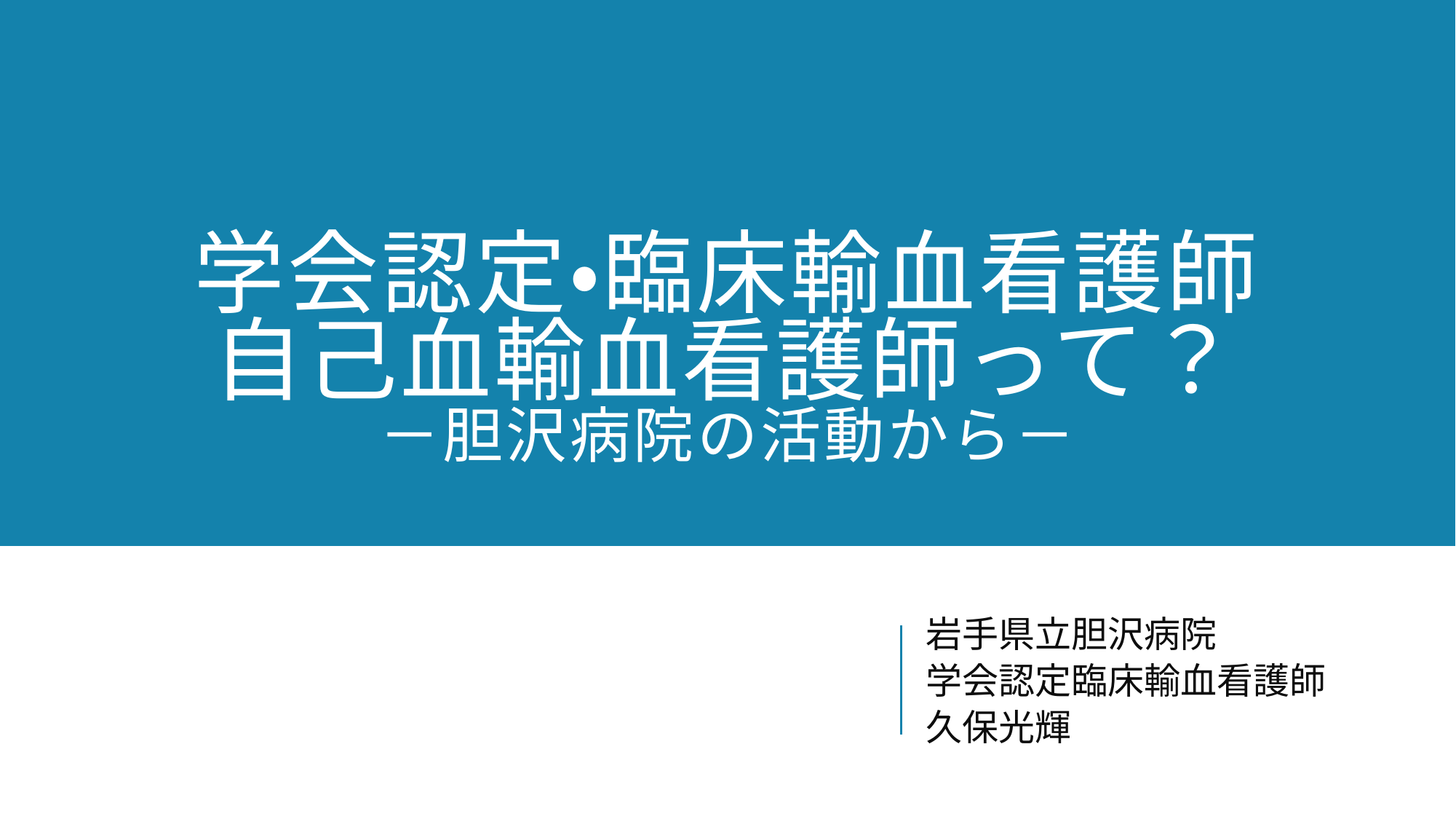

# 学会認定・臨床輸血看護師 自己血輸血看護師って？ －胆沢病院の活動から－
岩手県立胆沢病院
学会認定臨床輸血看護師
久保光輝